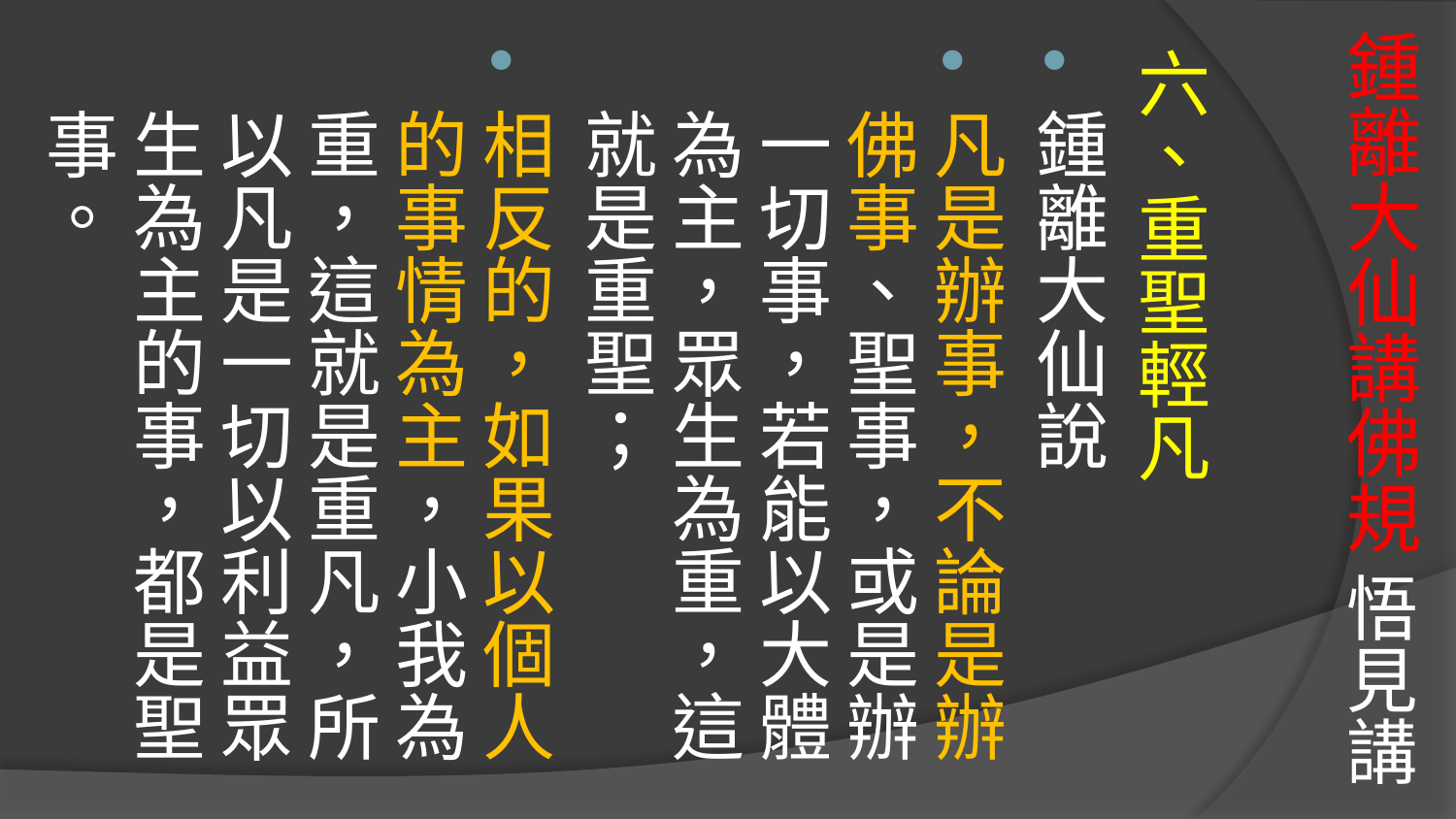

# 鍾離大仙講佛規 悟見講
六、重聖輕凡
鍾離大仙說
凡是辦事，不論是辦佛事、聖事，或是辦一切事，若能以大體為主，眾生為重，這就是重聖；
相反的，如果以個人的事情為主，小我為重，這就是重凡，所以凡是一切以利益眾生為主的事，都是聖事。